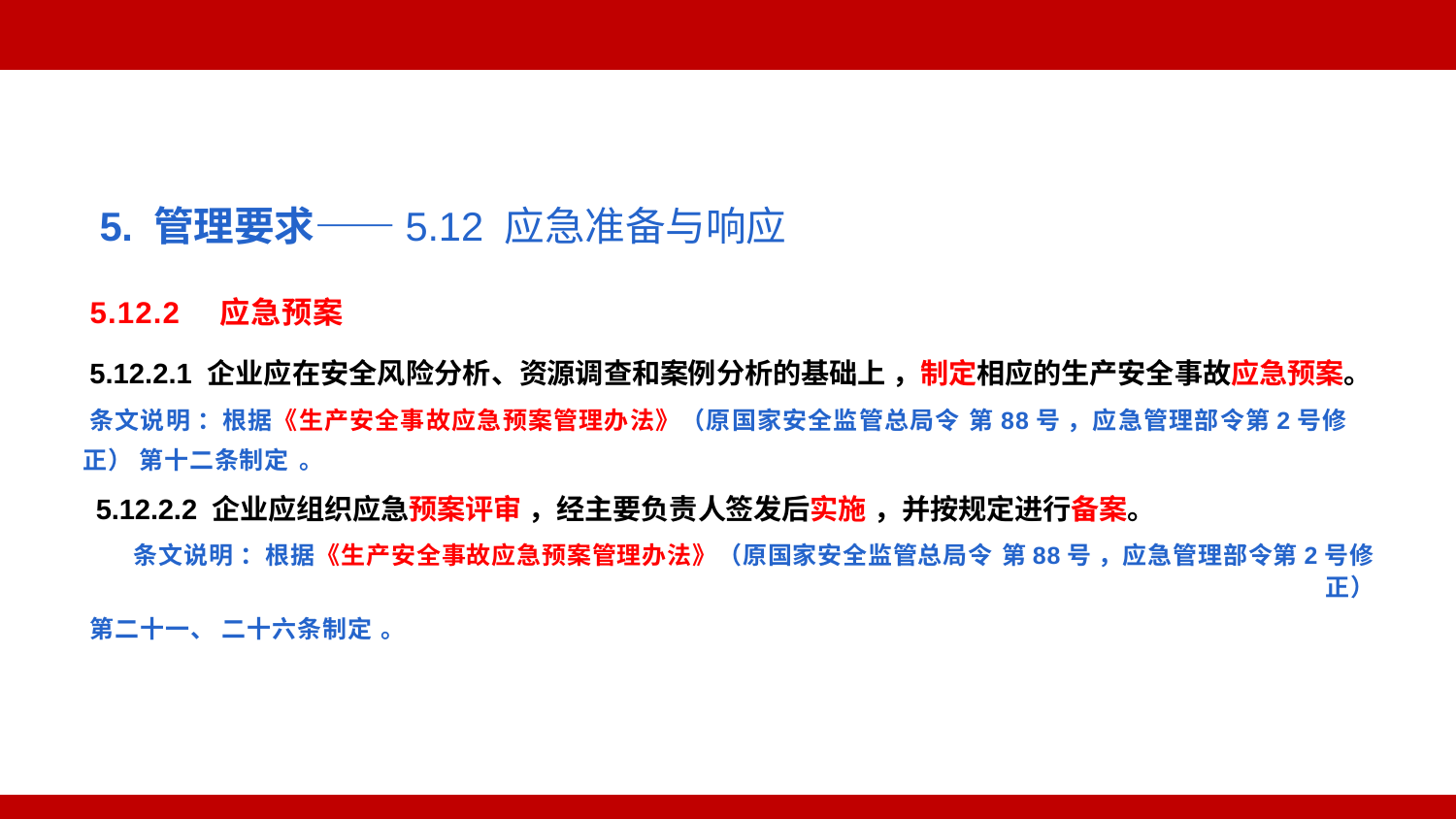

5. 管理要求——5.12 应急准备与响应

5.12.2   应急预案
5.12.2.1 企业应在安全风险分析、资源调查和案例分析的基础上 ，制定相应的生产安全事故应急预案。  条文说明 ：根据《生产安全事故应急预案管理办法》（原国家安全监管总局令 第88号 ，应急管理部令第2号修正） 第十二条制定 。
5.12.2.2 企业应组织应急预案评审 ，经主要负责人签发后实施 ，并按规定进行备案。
条文说明 ：根据《生产安全事故应急预案管理办法》（原国家安全监管总局令 第88号 ，应急管理部令第2号修正）

第二十一、 二十六条制定 。